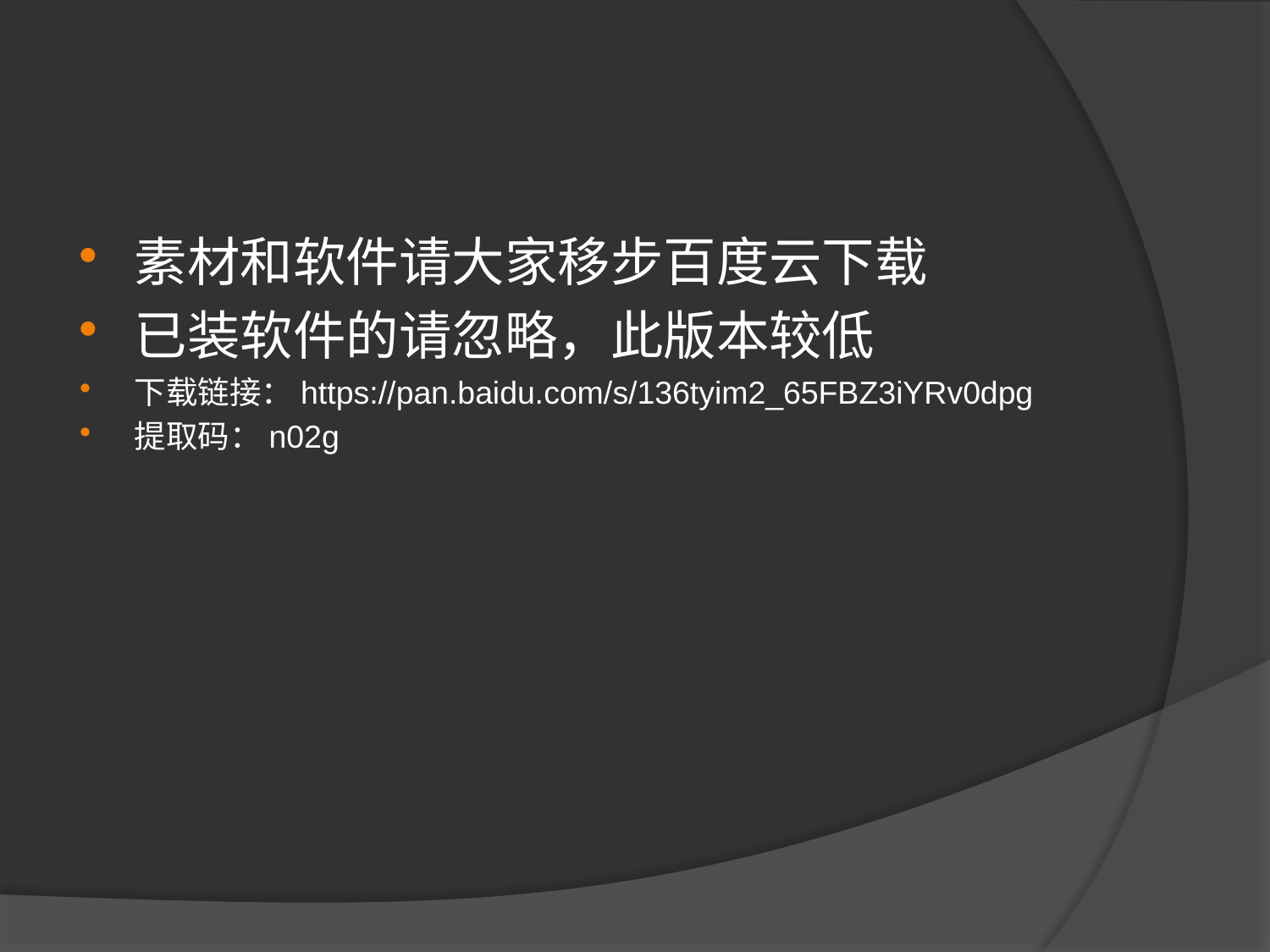

#
素材和软件请大家移步百度云下载
已装软件的请忽略，此版本较低
下载链接：https://pan.baidu.com/s/136tyim2_65FBZ3iYRv0dpg
提取码：n02g